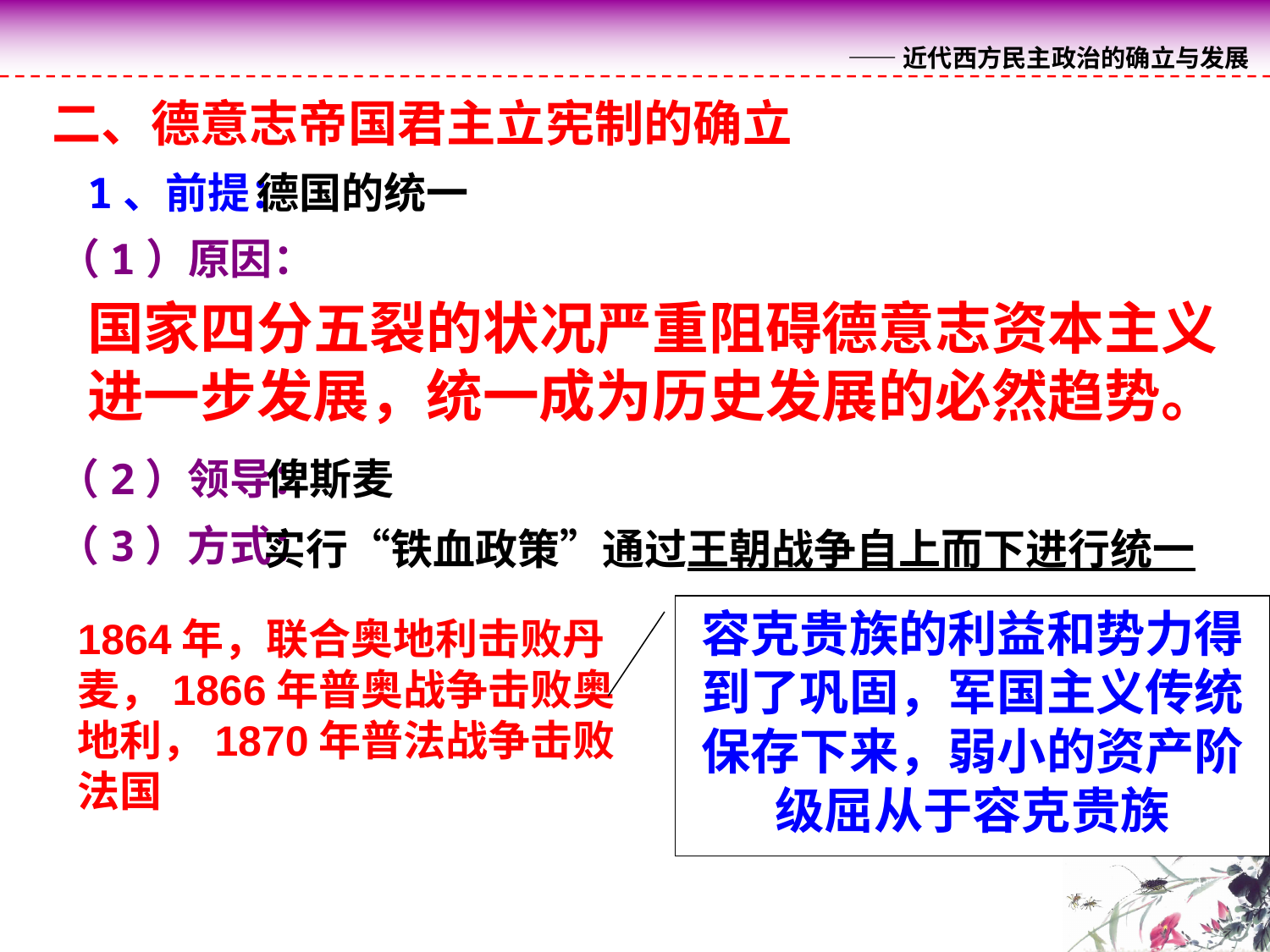

二、德意志帝国君主立宪制的确立
1、前提：
德国的统一
（1）原因：
国家四分五裂的状况严重阻碍德意志资本主义进一步发展，统一成为历史发展的必然趋势。
（2）领导：
俾斯麦
（3）方式：
实行“铁血政策”通过王朝战争自上而下进行统一
容克贵族的利益和势力得到了巩固，军国主义传统保存下来，弱小的资产阶级屈从于容克贵族
1864年，联合奥地利击败丹麦，1866年普奥战争击败奥地利，1870年普法战争击败法国